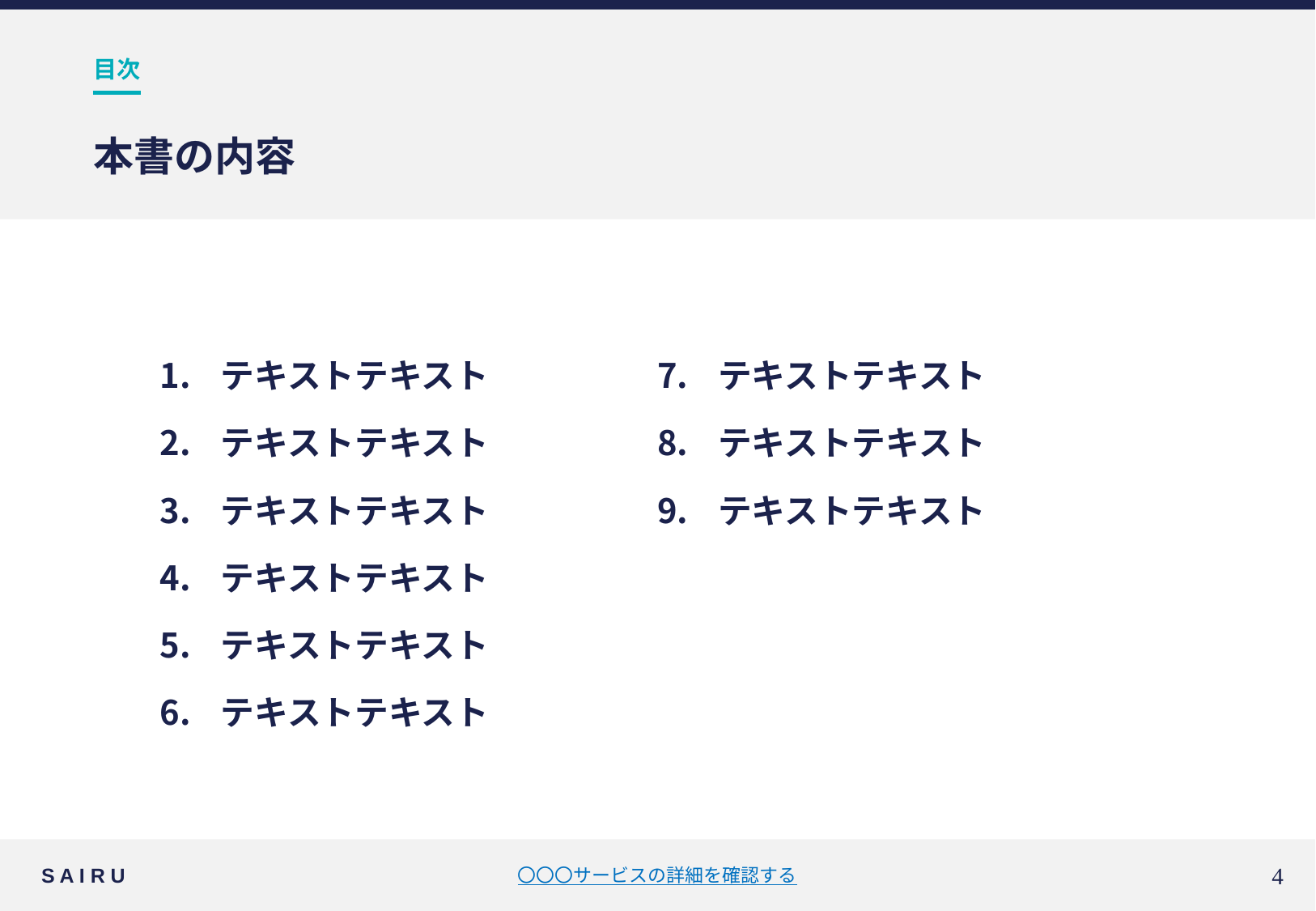

目次
# 本書の内容
テキストテキスト
テキストテキスト
テキストテキスト
テキストテキスト
テキストテキスト
テキストテキスト
テキストテキスト
テキストテキスト
テキストテキスト
S A I R U
〇〇〇サービスの詳細を確認する
4